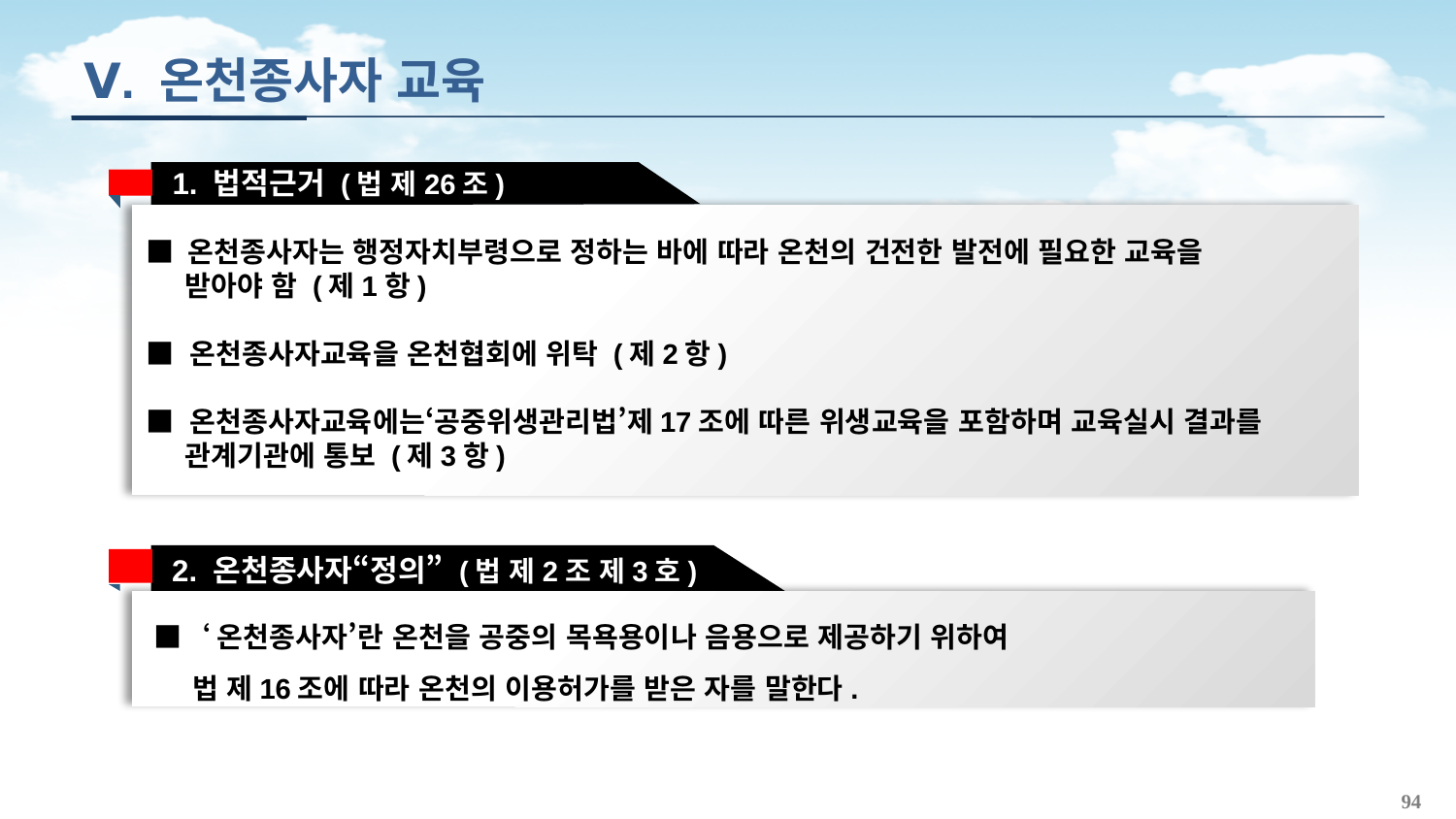

Ⅴ. 온천종사자 교육
1. 법적근거 (법 제26조)

■ 온천종사자는 행정자치부령으로 정하는 바에 따라 온천의 건전한 발전에 필요한 교육을
    받아야 함 (제1항)

■ 온천종사자교육을 온천협회에 위탁 (제2항)

■ 온천종사자교육에는‘공중위생관리법’제17조에 따른 위생교육을 포함하며 교육실시 결과를
    관계기관에 통보 (제3항)
2. 온천종사자“정의” (법 제2조 제3호)

■‘온천종사자’란  온천을 공중의 목욕용이나 음용으로 제공하기 위하여
    법 제16조에 따라 온천의 이용허가를 받은 자를 말한다.
94